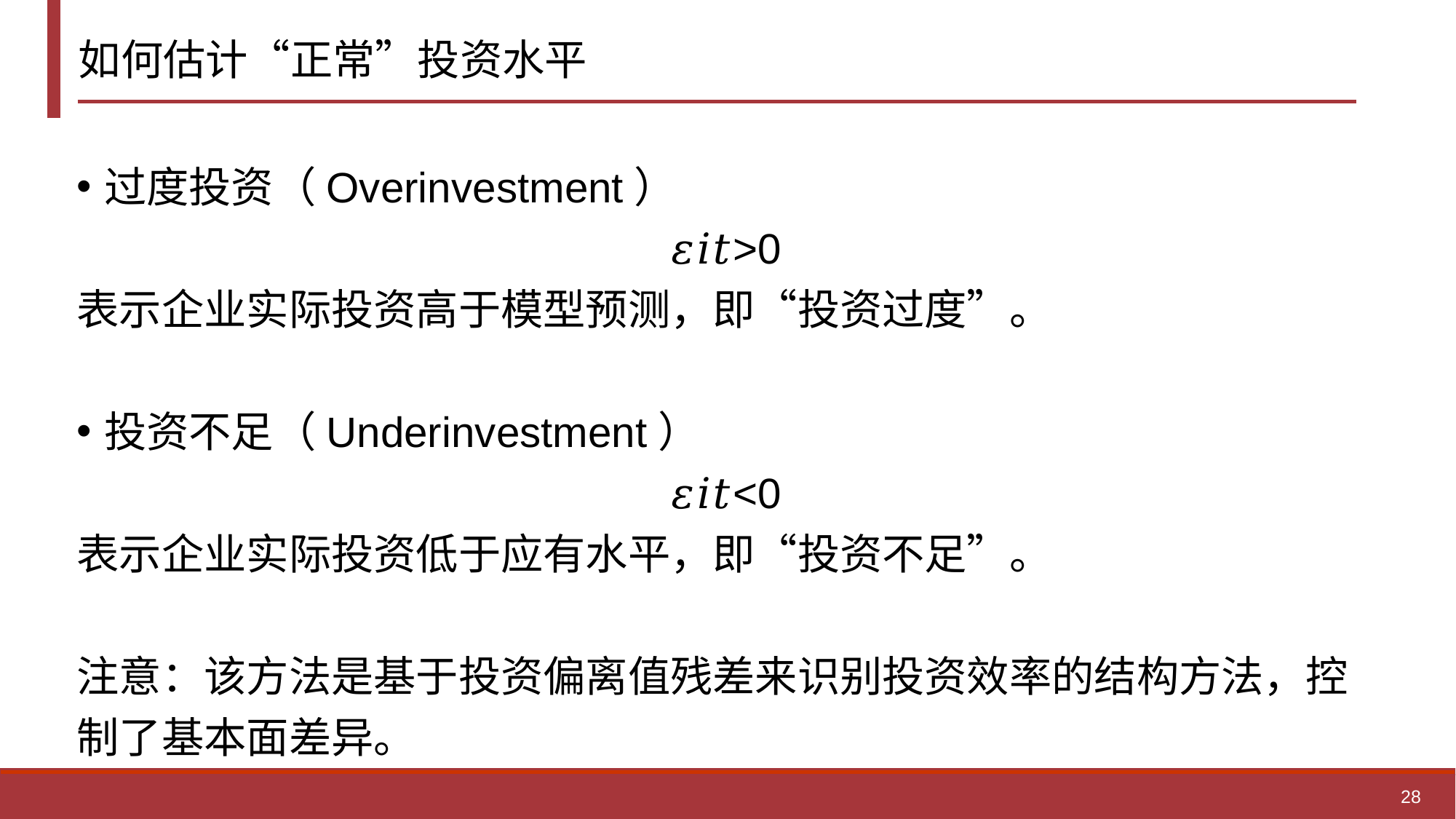

# 如何估计“正常”投资水平
过度投资（Overinvestment）
𝜀𝑖𝑡>0
表示企业实际投资高于模型预测，即“投资过度”。

投资不足（Underinvestment）
𝜀𝑖𝑡<0
表示企业实际投资低于应有水平，即“投资不足”。

注意：该方法是基于投资偏离值残差来识别投资效率的结构方法，控制了基本面差异。
28